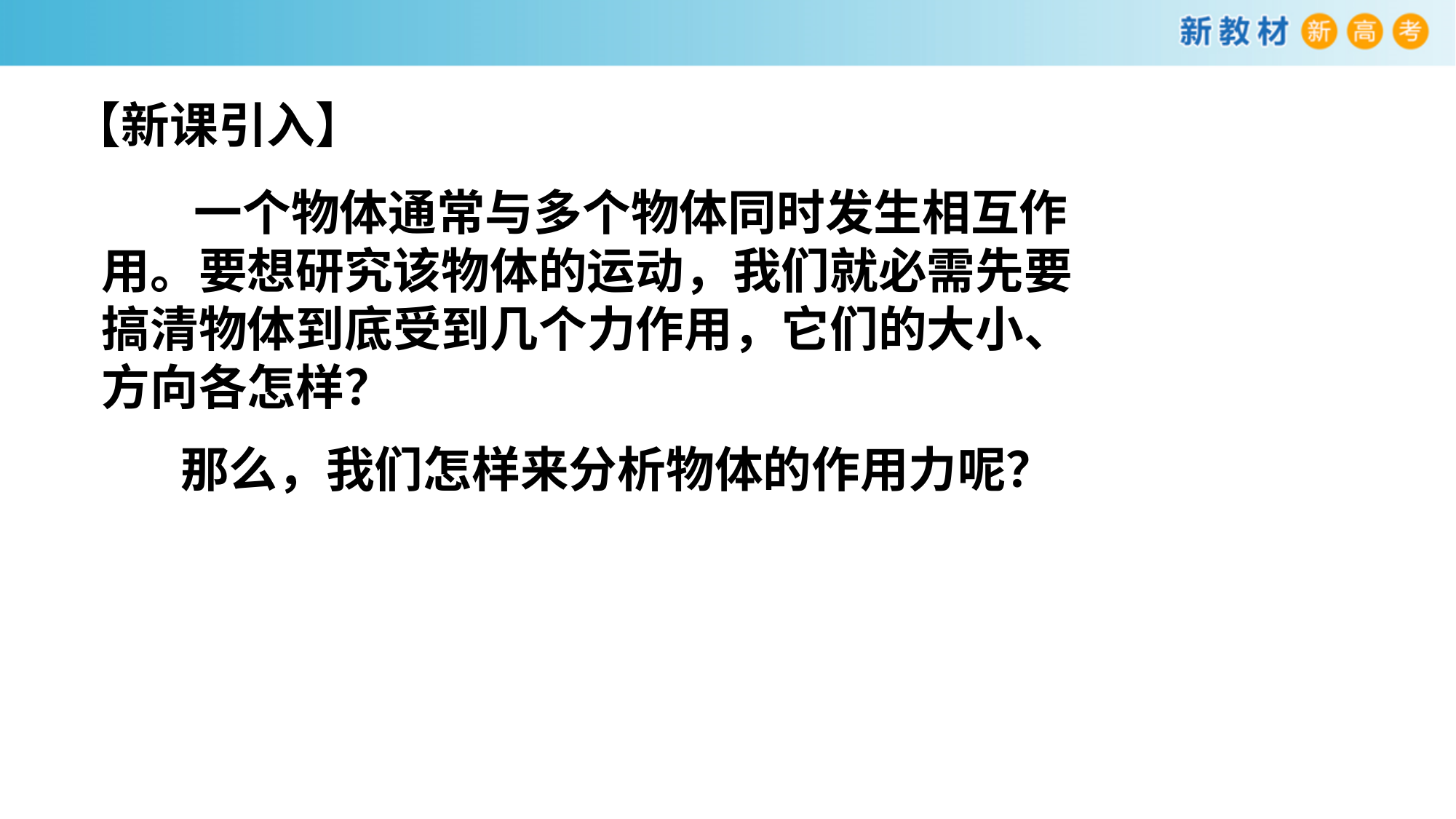

【新课引入】
      一个物体通常与多个物体同时发生相互作用。要想研究该物体的运动，我们就必需先要搞清物体到底受到几个力作用，它们的大小、方向各怎样？
     那么，我们怎样来分析物体的作用力呢？